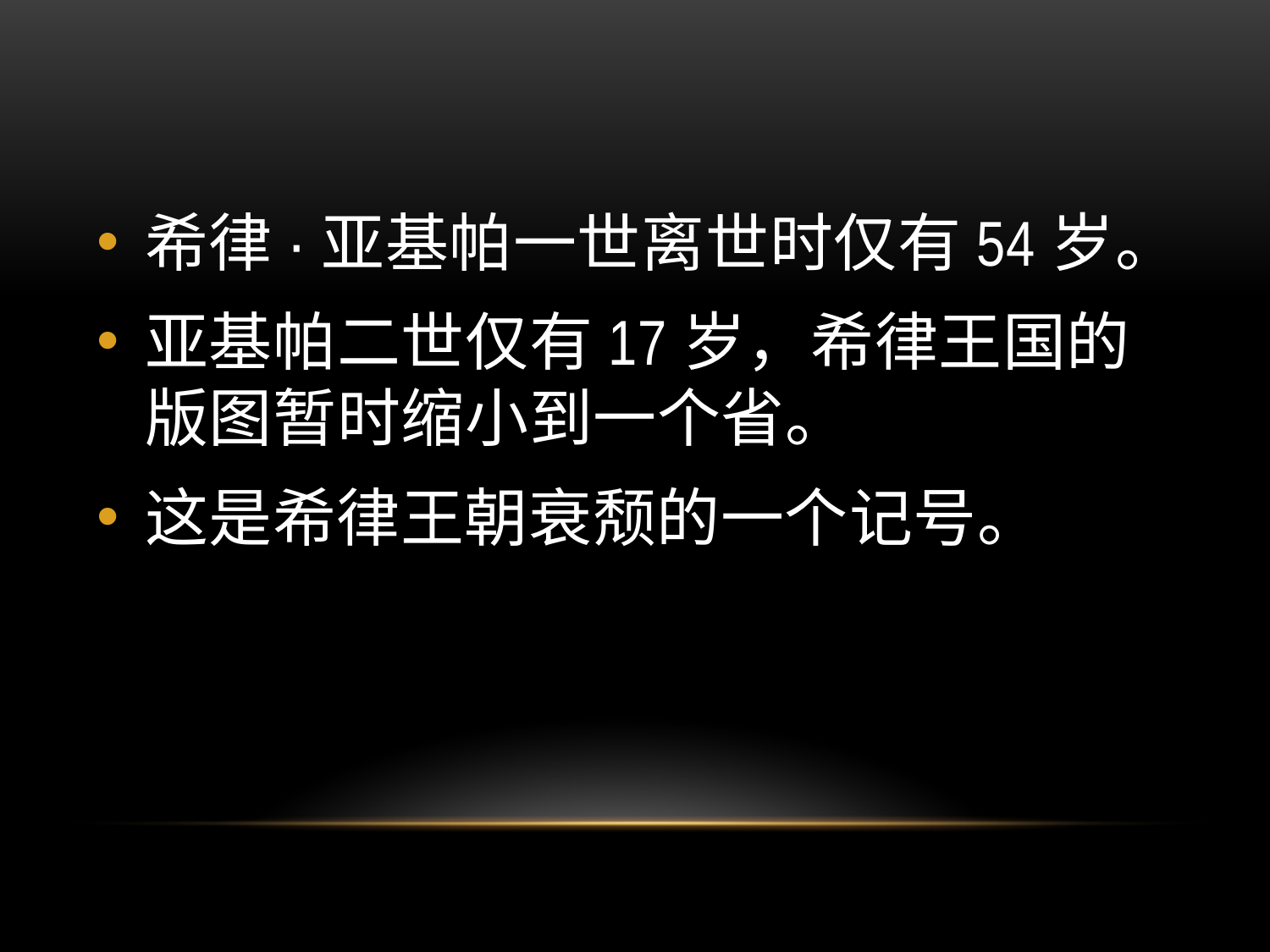

希律·亚基帕一世离世时仅有54岁。
亚基帕二世仅有17岁，希律王国的版图暂时缩小到一个省。
这是希律王朝衰颓的一个记号。